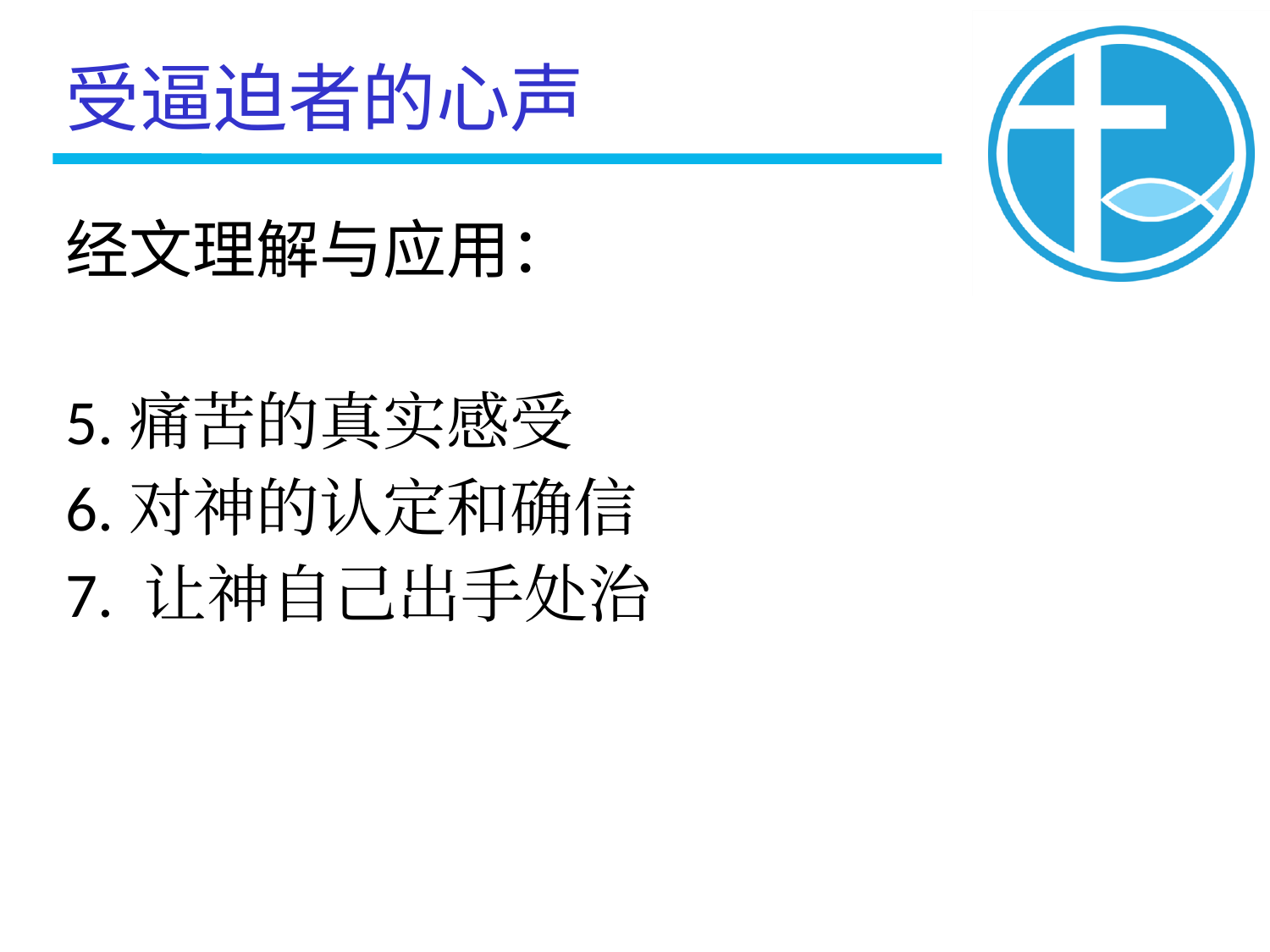

受逼迫者的心声
经文理解与应用：

5.痛苦的真实感受
6.对神的认定和确信
7. 让神自己出手处治